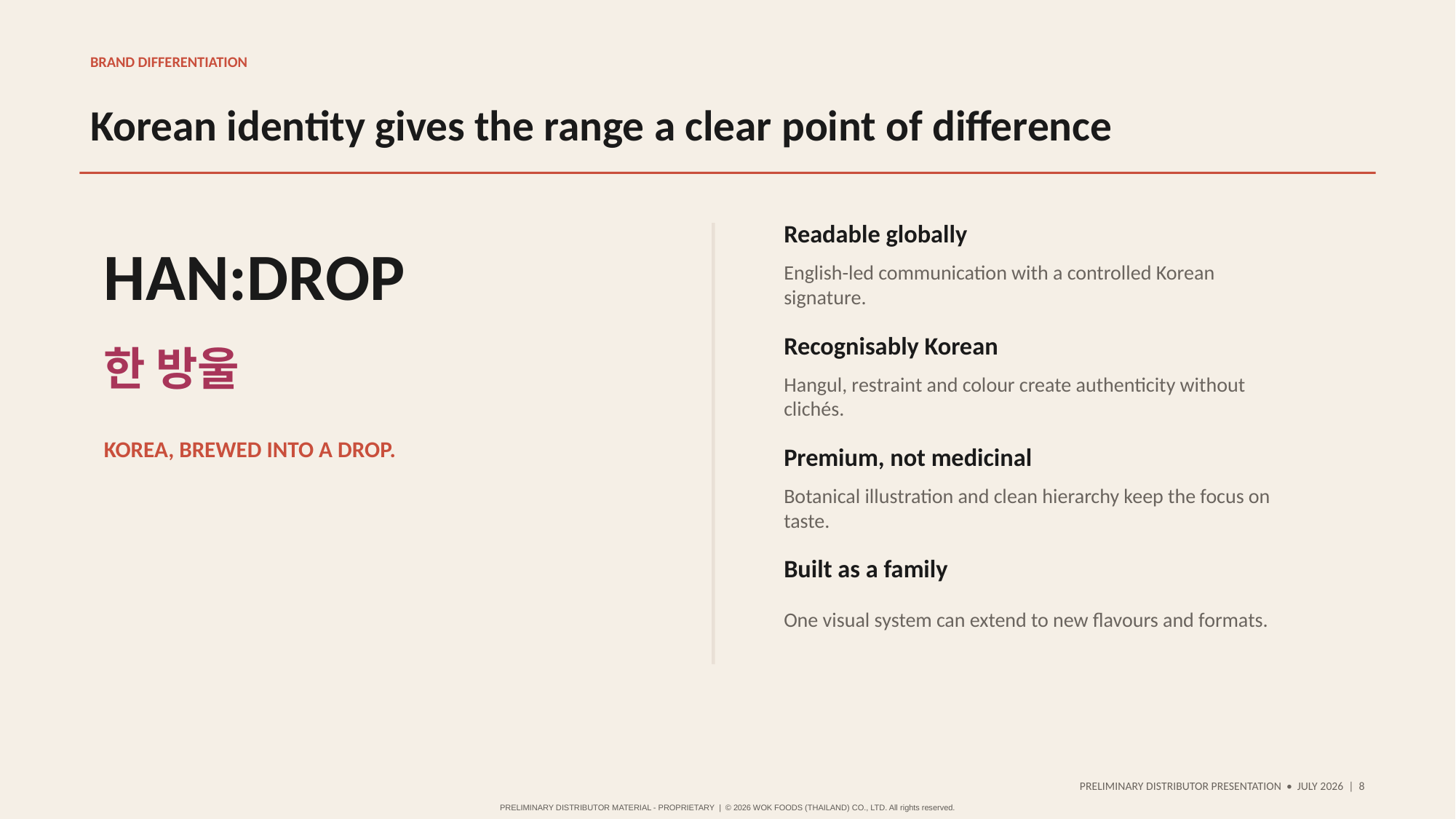

BRAND DIFFERENTIATION
Korean identity gives the range a clear point of difference

Readable globally
HAN:DROP

English-led communication with a controlled Korean signature.
Recognisably Korean
한 방울
Hangul, restraint and colour create authenticity without clichés.
KOREA, BREWED INTO A DROP.
Premium, not medicinal
Botanical illustration and clean hierarchy keep the focus on taste.
Built as a family
One visual system can extend to new flavours and formats.
PRELIMINARY DISTRIBUTOR PRESENTATION  •  JULY 2026  |  8
PRELIMINARY DISTRIBUTOR MATERIAL - PROPRIETARY  |  © 2026 WOK FOODS (THAILAND) CO., LTD. All rights reserved.